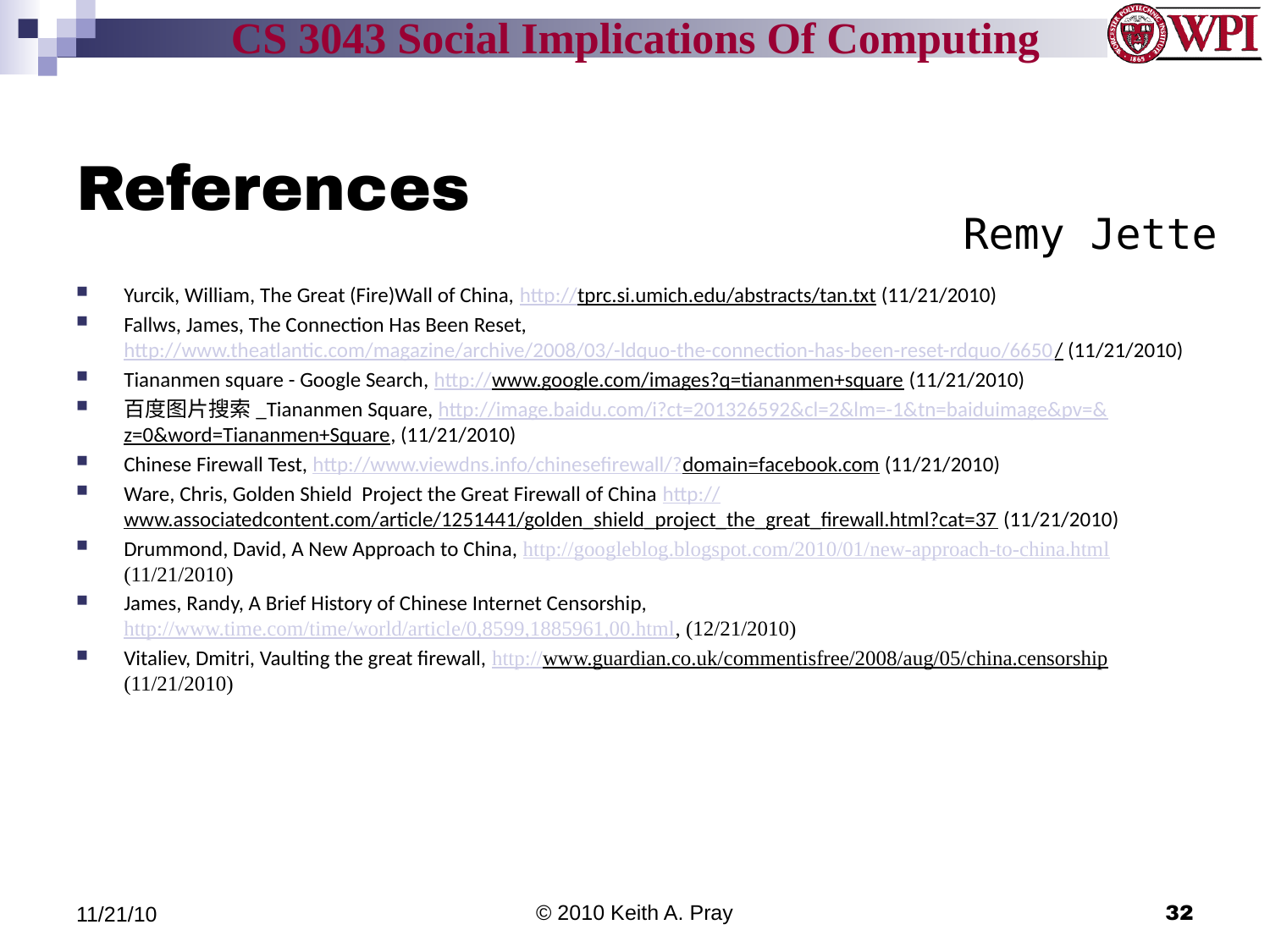

# References
Remy Jette
Yurcik, William, The Great (Fire)Wall of China, http://tprc.si.umich.edu/abstracts/tan.txt (11/21/2010)
Fallws, James, The Connection Has Been Reset, http://www.theatlantic.com/magazine/archive/2008/03/-ldquo-the-connection-has-been-reset-rdquo/6650/ (11/21/2010)
Tiananmen square - Google Search, http://www.google.com/images?q=tiananmen+square (11/21/2010)
百度图片搜索_Tiananmen Square, http://image.baidu.com/i?ct=201326592&cl=2&lm=-1&tn=baiduimage&pv=&z=0&word=Tiananmen+Square, (11/21/2010)
Chinese Firewall Test, http://www.viewdns.info/chinesefirewall/?domain=facebook.com (11/21/2010)
Ware, Chris, Golden Shield  Project the Great Firewall of China http://www.associatedcontent.com/article/1251441/golden_shield_project_the_great_firewall.html?cat=37 (11/21/2010)
Drummond, David, A New Approach to China, http://googleblog.blogspot.com/2010/01/new-approach-to-china.html (11/21/2010)
James, Randy, A Brief History of Chinese Internet Censorship, http://www.time.com/time/world/article/0,8599,1885961,00.html, (12/21/2010)
Vitaliev, Dmitri, Vaulting the great firewall, http://www.guardian.co.uk/commentisfree/2008/aug/05/china.censorship (11/21/2010)
11/21/10
© 2010 Keith A. Pray
32